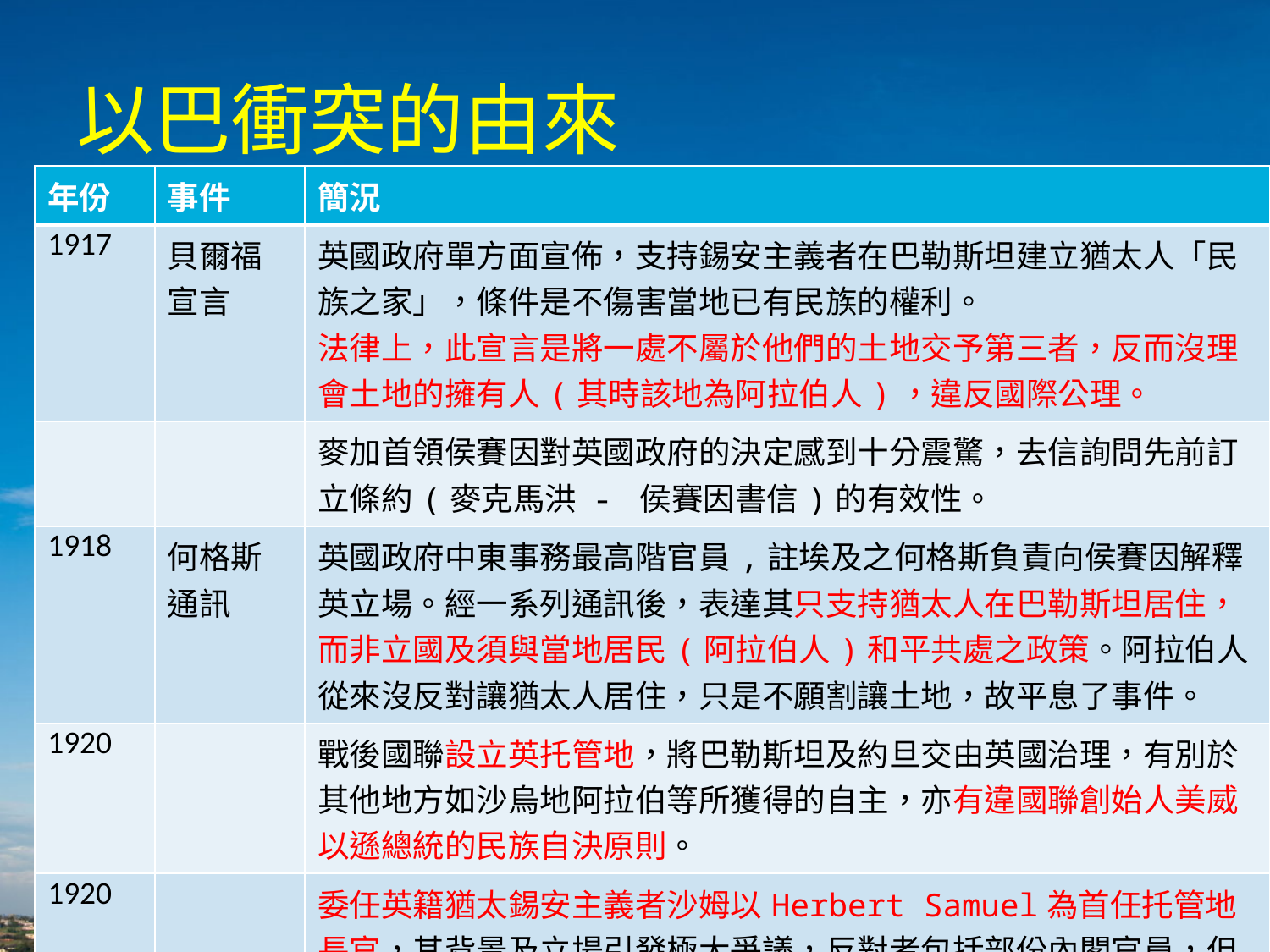

# 以巴衝突的由來
| 年份 | 事件 | 簡況 |
| --- | --- | --- |
| 1917 | 貝爾福宣言 | 英國政府單方面宣佈，支持錫安主義者在巴勒斯坦建立猶太人「民族之家」，條件是不傷害當地已有民族的權利。 法律上，此宣言是將一處不屬於他們的土地交予第三者，反而沒理會土地的擁有人(其時該地為阿拉伯人)，違反國際公理。 |
|  |  | 麥加首領侯賽因對英國政府的決定感到十分震驚，去信詢問先前訂立條約(麥克馬洪 - 侯賽因書信)的有效性。 |
| 1918 | 何格斯通訊 | 英國政府中東事務最高階官員,註埃及之何格斯負責向侯賽因解釋英立場。經一系列通訊後，表達其只支持猶太人在巴勒斯坦居住，而非立國及須與當地居民(阿拉伯人)和平共處之政策。阿拉伯人從來沒反對讓猶太人居住，只是不願割讓土地，故平息了事件。 |
| 1920 |  | 戰後國聯設立英托管地，將巴勒斯坦及約旦交由英國治理，有別於其他地方如沙烏地阿拉伯等所獲得的自主，亦有違國聯創始人美威以遜總統的民族自決原則。 |
| 1920 |  | 委任英籍猶太錫安主義者沙姆以Herbert Samuel為首任托管地長官，其背景及立場引發極大爭議，反對者包括部份內閣官員，但基於國家利益考量，英揆佐治David Lloyd George堅持委任，阿拉伯人如夢初醒…… |